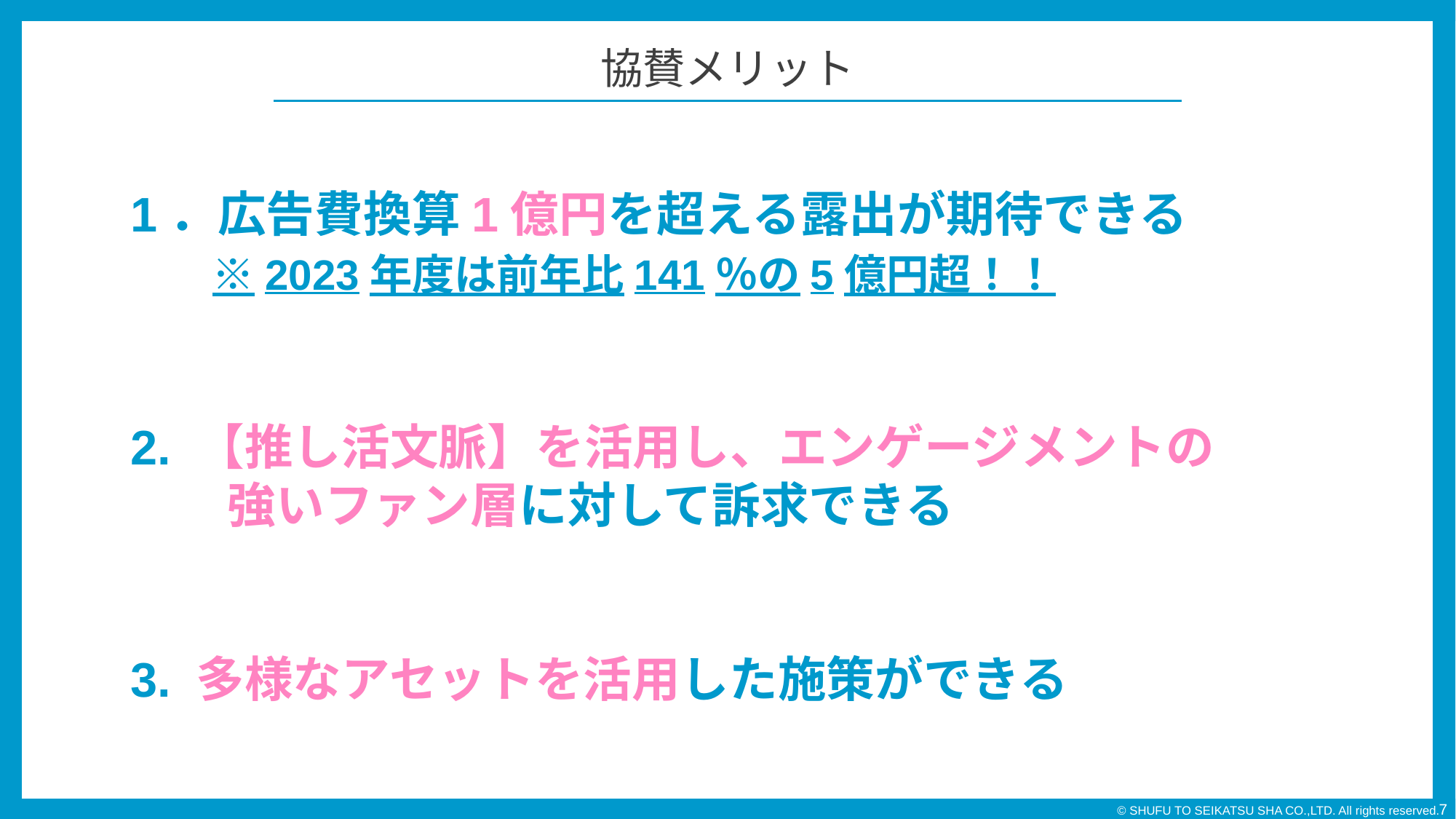

協賛メリット
1．広告費換算1億円を超える露出が期待できる
　   ※2023年度は前年比141％の5億円超！！

2. 【推し活文脈】を活用し、エンゲージメントの
　　強いファン層に対して訴求できる

3. 多様なアセットを活用した施策ができる
7
© SHUFU TO SEIKATSU SHA CO.,LTD. All rights reserved.